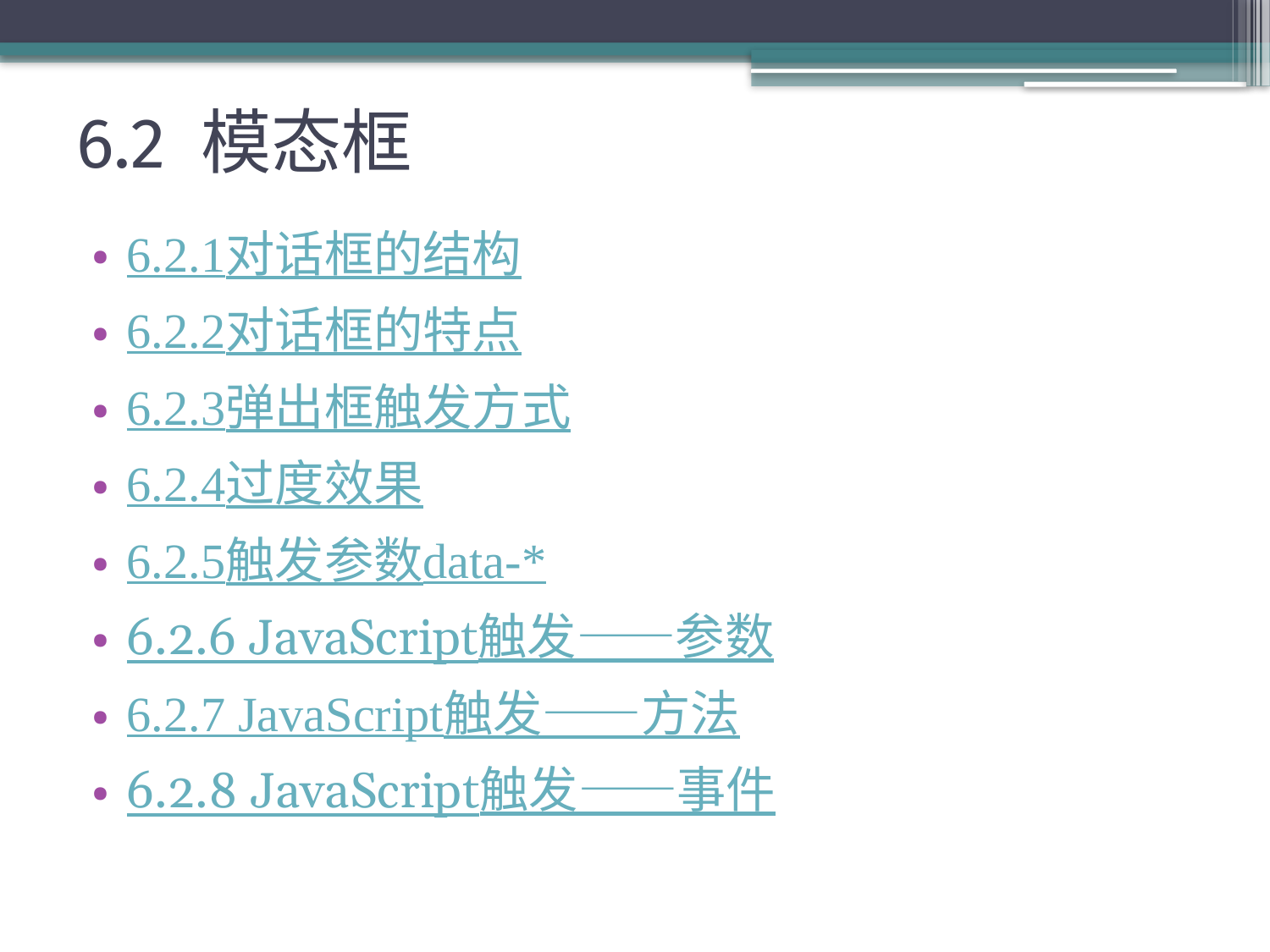

# 6.2 模态框
6.2.1对话框的结构
6.2.2对话框的特点
6.2.3弹出框触发方式
6.2.4过度效果
6.2.5触发参数data-*
6.2.6 JavaScript触发——参数
6.2.7 JavaScript触发——方法
6.2.8 JavaScript触发——事件